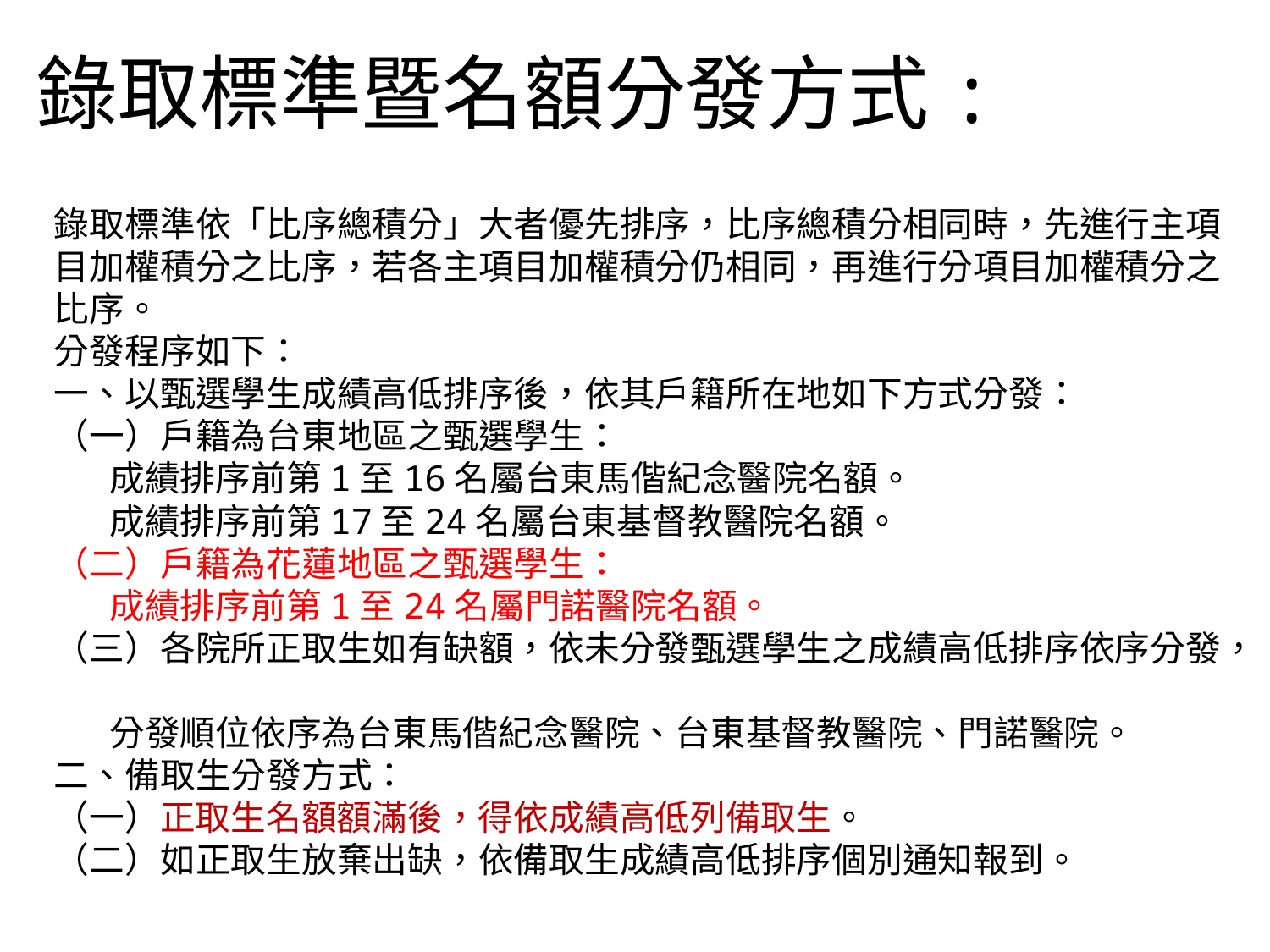

錄取標準暨名額分發方式:
錄取標準依「比序總積分」大者優先排序，比序總積分相同時，先進行主項目加權積分之比序，若各主項目加權積分仍相同，再進行分項目加權積分之比序。
分發程序如下：
一、以甄選學生成績高低排序後，依其戶籍所在地如下方式分發：
（一）戶籍為台東地區之甄選學生：
      成績排序前第1至16名屬台東馬偕紀念醫院名額。
      成績排序前第17至24名屬台東基督教醫院名額。
（二）戶籍為花蓮地區之甄選學生：
      成績排序前第1至24名屬門諾醫院名額。
（三）各院所正取生如有缺額，依未分發甄選學生之成績高低排序依序分發，
      分發順位依序為台東馬偕紀念醫院、台東基督教醫院、門諾醫院。
二、備取生分發方式：
（一）正取生名額額滿後，得依成績高低列備取生。
（二）如正取生放棄出缺，依備取生成績高低排序個別通知報到。